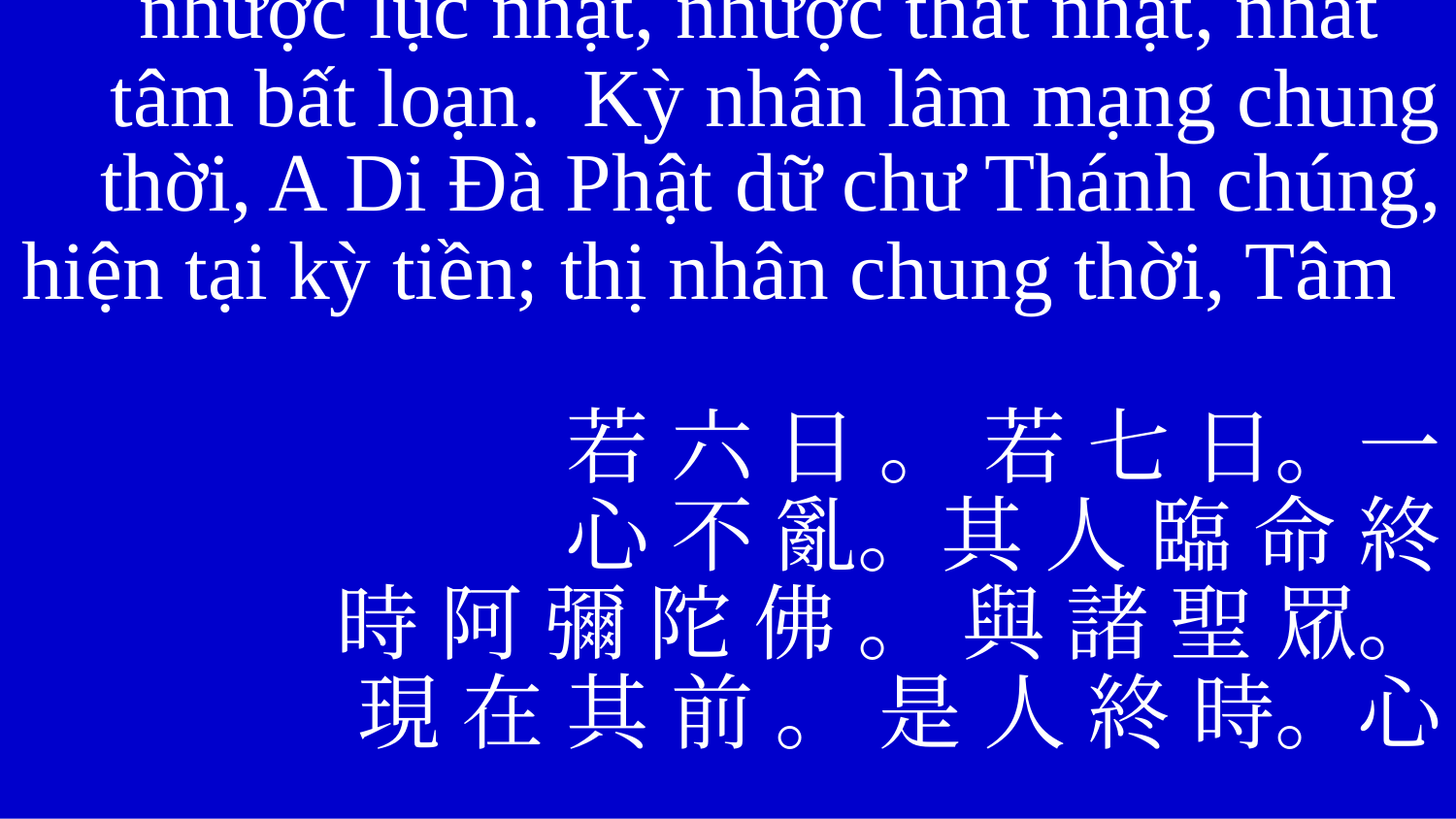

nhược lục nhật, nhược thất nhật, nhất
tâm bất loạn.  Kỳ nhân lâm mạng chung thời, A Di Đà Phật dữ chư Thánh chúng,
hiện tại kỳ tiền; thị nhân chung thời, Tâm

若 六 日 。 若 七 日。一
心 不 亂。其 人 臨 命 終
時 阿 彌 陀 佛 。 與 諸 聖 眾。
現 在 其 前 。 是 人 終 時。心